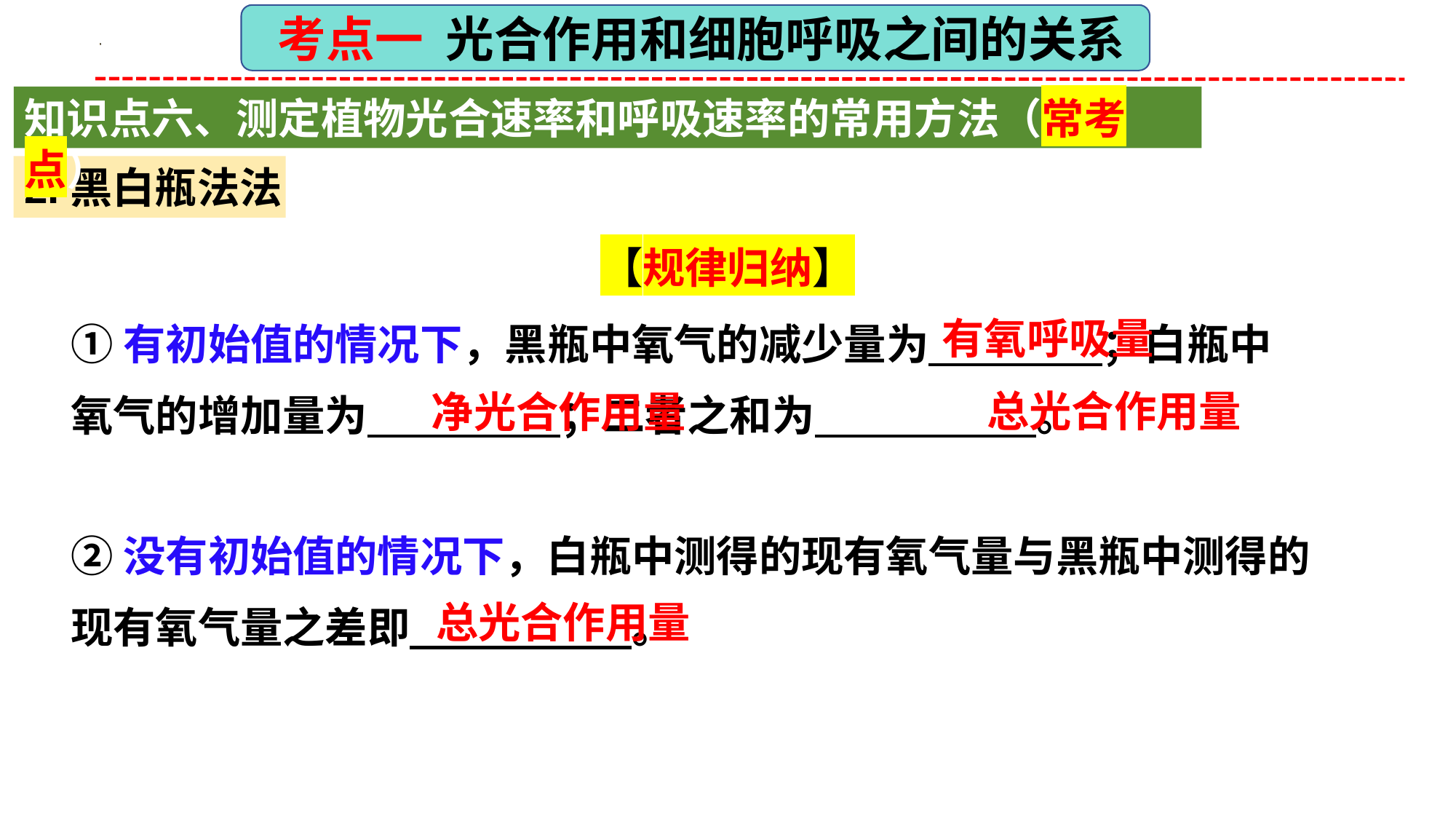

考点一  光合作用和细胞呼吸之间的关系
知识点六、测定植物光合速率和呼吸速率的常用方法（常考点）
2.黑白瓶法法
【规律归纳】
①有初始值的情况下，黑瓶中氧气的减少量为                  ；白瓶中氧气的增加量为                    ；二者之和为                       。
有氧呼吸量
总光合作用量
净光合作用量
②没有初始值的情况下，白瓶中测得的现有氧气量与黑瓶中测得的现有氧气量之差即                       。
总光合作用量